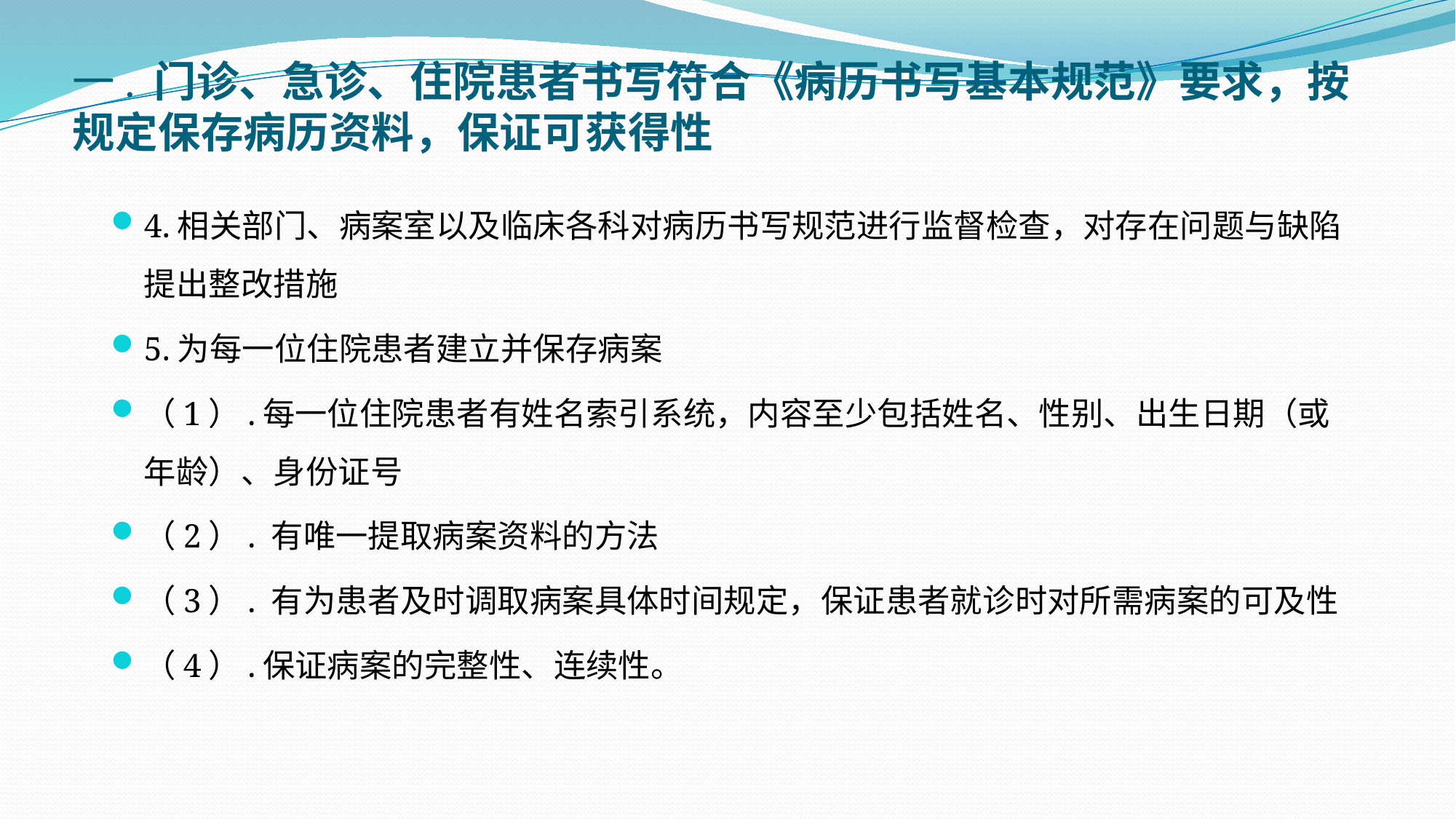

# 一. 门诊、急诊、住院患者书写符合《病历书写基本规范》要求，按规定保存病历资料，保证可获得性
4.相关部门、病案室以及临床各科对病历书写规范进行监督检查，对存在问题与缺陷提出整改措施
5.为每一位住院患者建立并保存病案
（1）.每一位住院患者有姓名索引系统，内容至少包括姓名、性别、出生日期（或年龄）、身份证号
（2）. 有唯一提取病案资料的方法
（3）. 有为患者及时调取病案具体时间规定，保证患者就诊时对所需病案的可及性
（4）.保证病案的完整性、连续性。